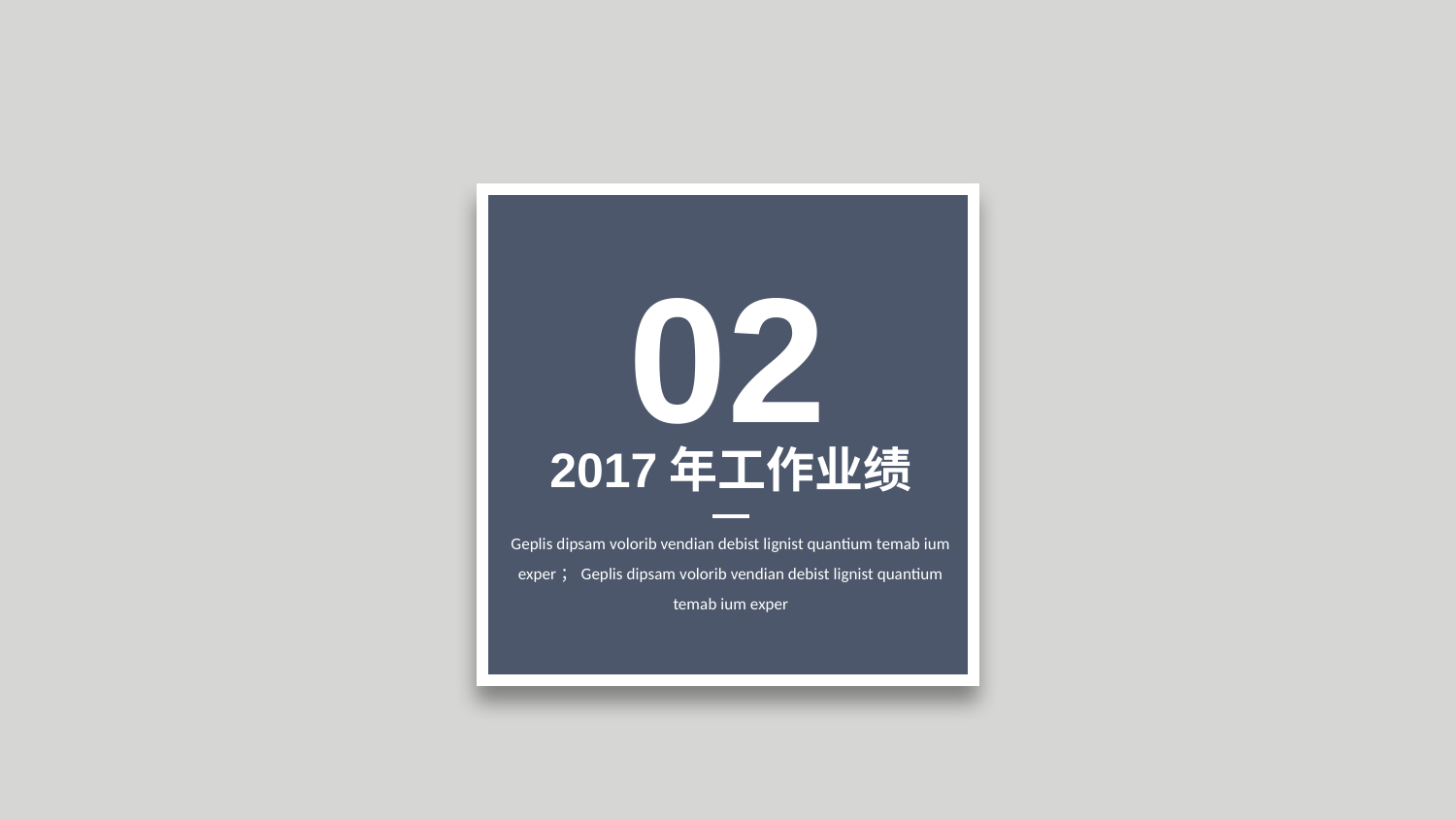

02
2017年工作业绩
Geplis dipsam volorib vendian debist lignist quantium temab ium exper；Geplis dipsam volorib vendian debist lignist quantium temab ium exper